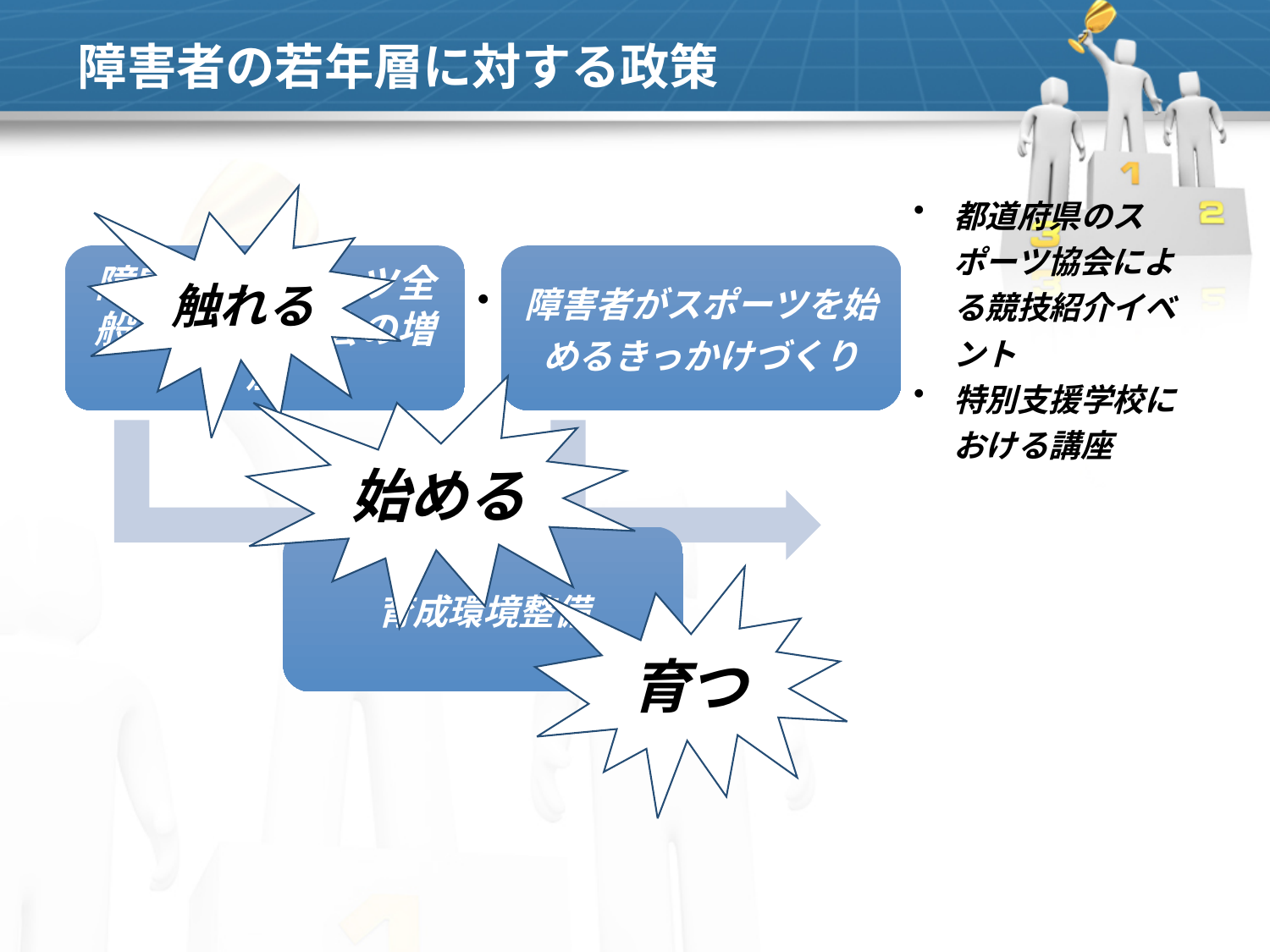

# 障害者の若年層に対する政策
触れる
障害者がスポーツを始めるきっかけづくり
都道府県のスポーツ協会による競技紹介イベント
育成環境整備
特別支援学校における講座
始める
育つ